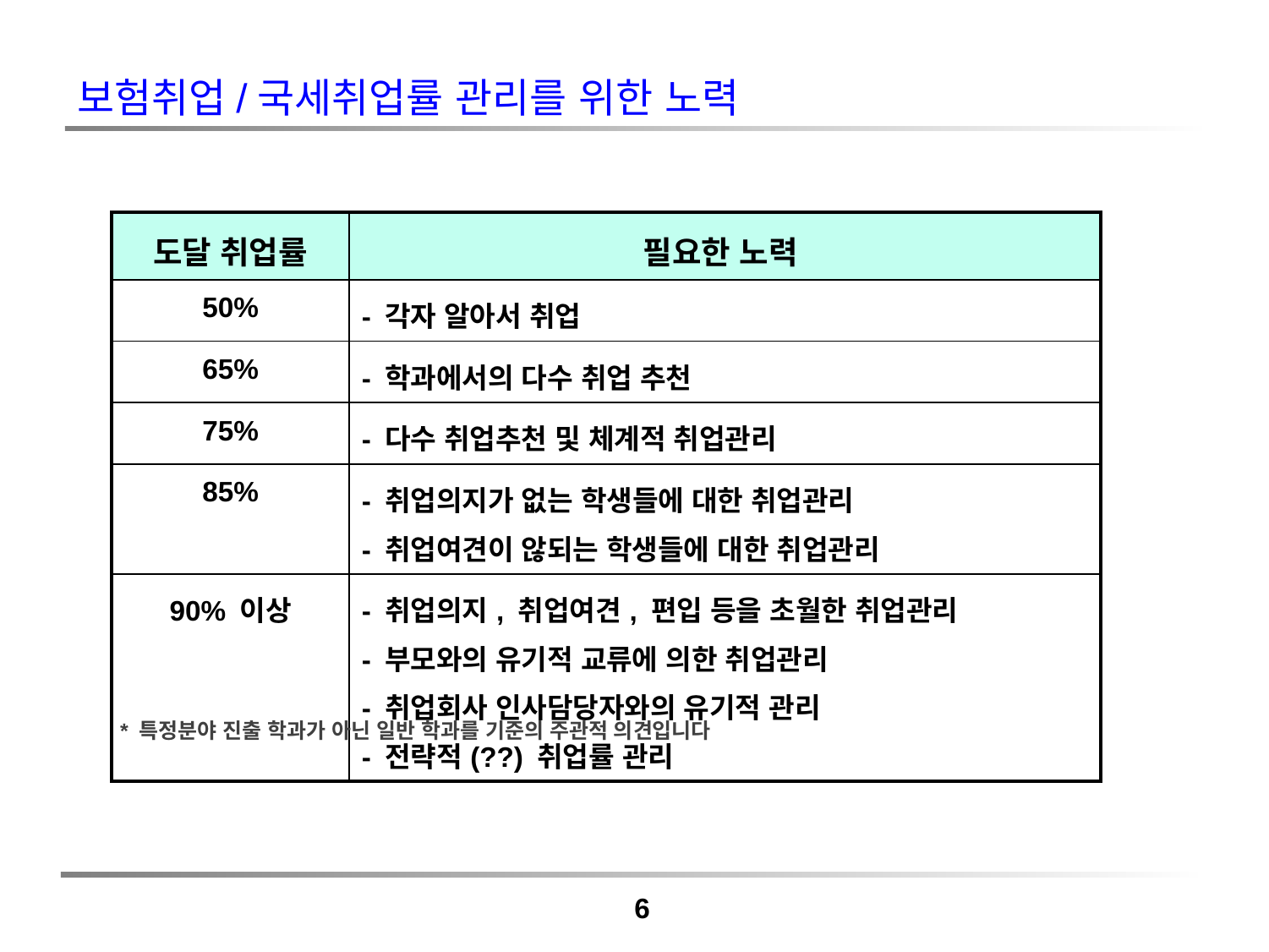

보험취업/국세취업률 관리를 위한 노력
| 도달 취업률 | 필요한 노력 |
| --- | --- |
| 50% | - 각자 알아서 취업 |
| 65% | - 학과에서의 다수 취업 추천 |
| 75% | - 다수 취업추천 및 체계적 취업관리 |
| 85% | - 취업의지가 없는 학생들에 대한 취업관리 - 취업여견이 않되는 학생들에 대한 취업관리 |
| 90% 이상 | - 취업의지, 취업여견, 편입 등을 초월한 취업관리 - 부모와의 유기적 교류에 의한 취업관리 - 취업회사 인사담당자와의 유기적 관리 - 전략적(??) 취업률 관리 |
* 특정분야 진출 학과가 아닌 일반 학과를 기준의 주관적 의견입니다
6